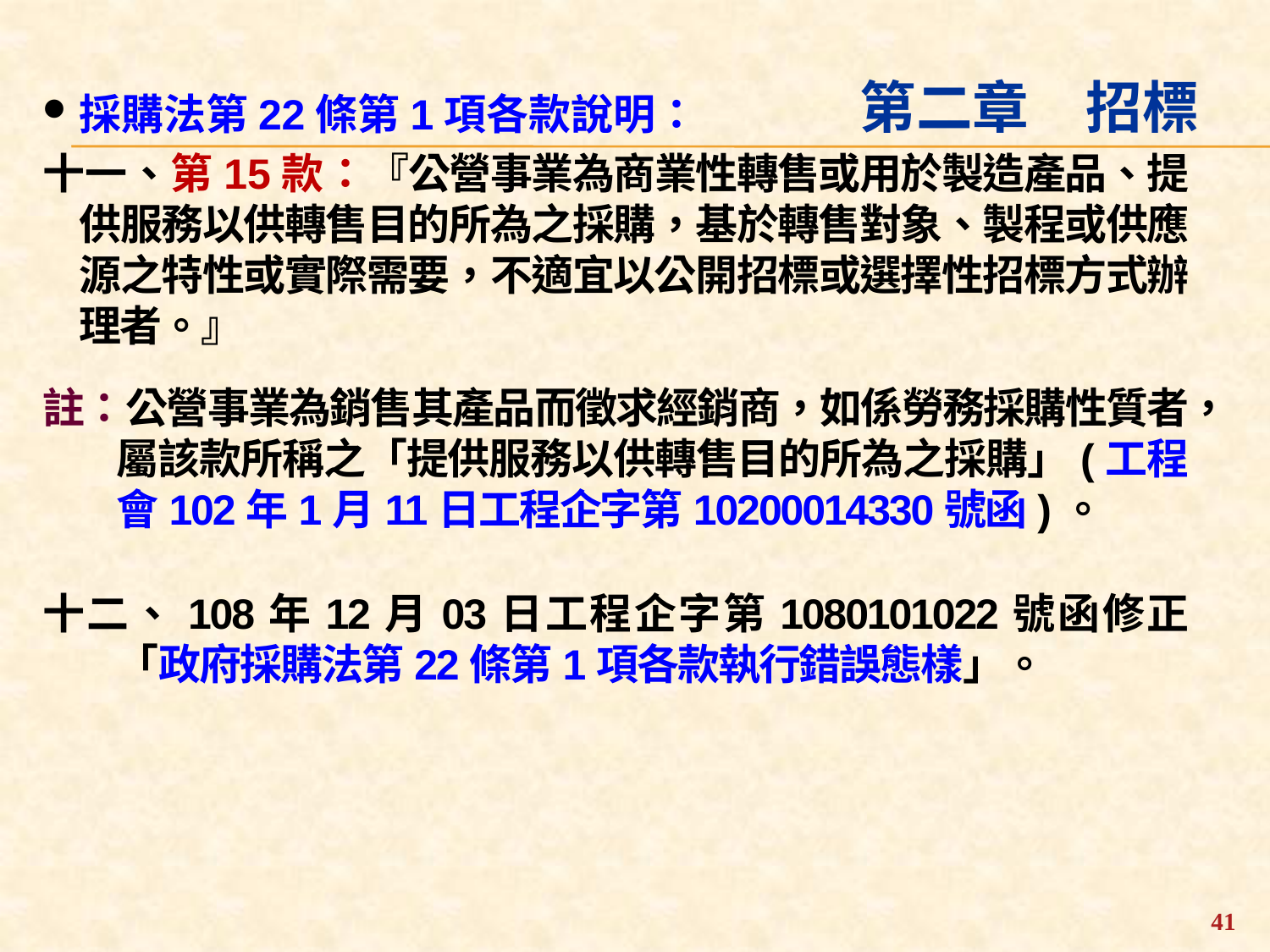

第二章　招標
採購法第22條第1項各款說明：
十一、第15款：『公營事業為商業性轉售或用於製造產品、提供服務以供轉售目的所為之採購，基於轉售對象、製程或供應源之特性或實際需要，不適宜以公開招標或選擇性招標方式辦理者。』
註：公營事業為銷售其產品而徵求經銷商，如係勞務採購性質者，屬該款所稱之「提供服務以供轉售目的所為之採購」(工程會102年1月11日工程企字第10200014330號函)。
十二、108年12月03日工程企字第1080101022號函修正「政府採購法第22條第1項各款執行錯誤態樣」。
41